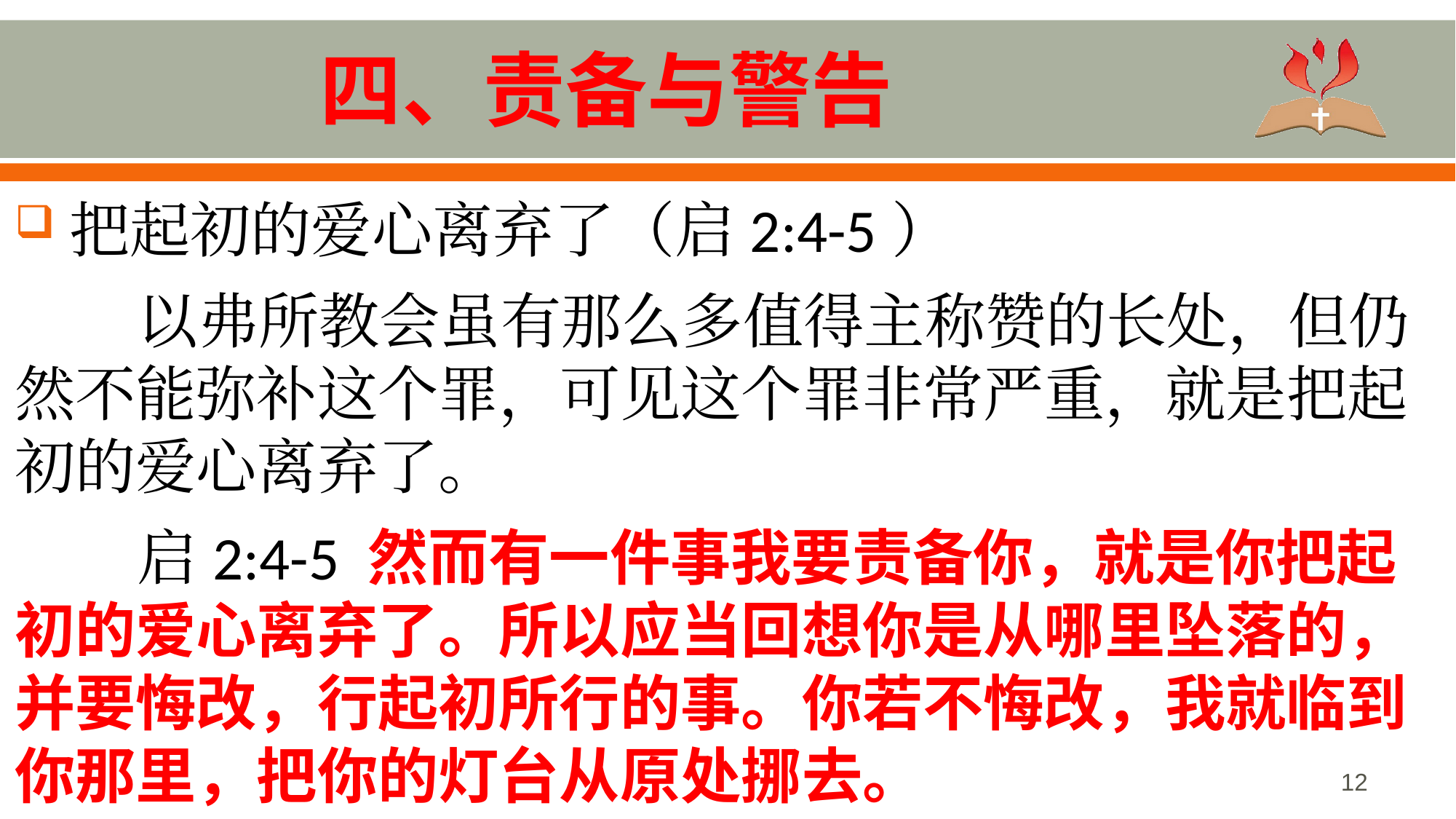

# 四、责备与警告
把起初的爱心离弃了（启2:4-5）
以弗所教会虽有那么多值得主称赞的长处，但仍然不能弥补这个罪，可见这个罪非常严重，就是把起初的爱心离弃了。
启2:4-5 然而有一件事我要责备你，就是你把起初的爱心离弃了。所以应当回想你是从哪里坠落的，并要悔改，行起初所行的事。你若不悔改，我就临到你那里，把你的灯台从原处挪去。

12